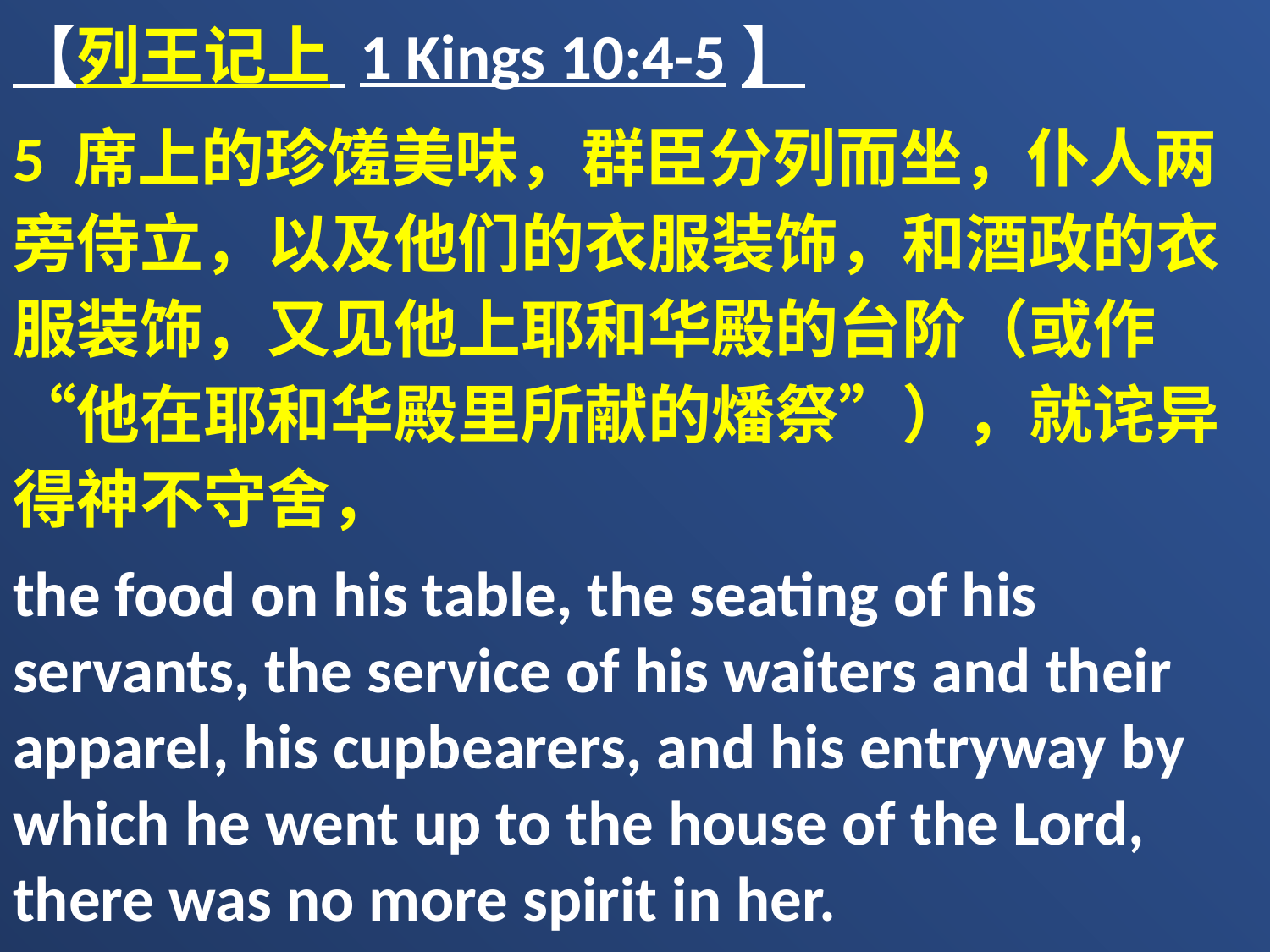

【列王记上 1 Kings 10:4-5】
5 席上的珍馐美味，群臣分列而坐，仆人两旁侍立，以及他们的衣服装饰，和酒政的衣服装饰，又见他上耶和华殿的台阶（或作“他在耶和华殿里所献的燔祭”），就诧异得神不守舍，
the food on his table, the seating of his servants, the service of his waiters and their apparel, his cupbearers, and his entryway by which he went up to the house of the Lord, there was no more spirit in her.